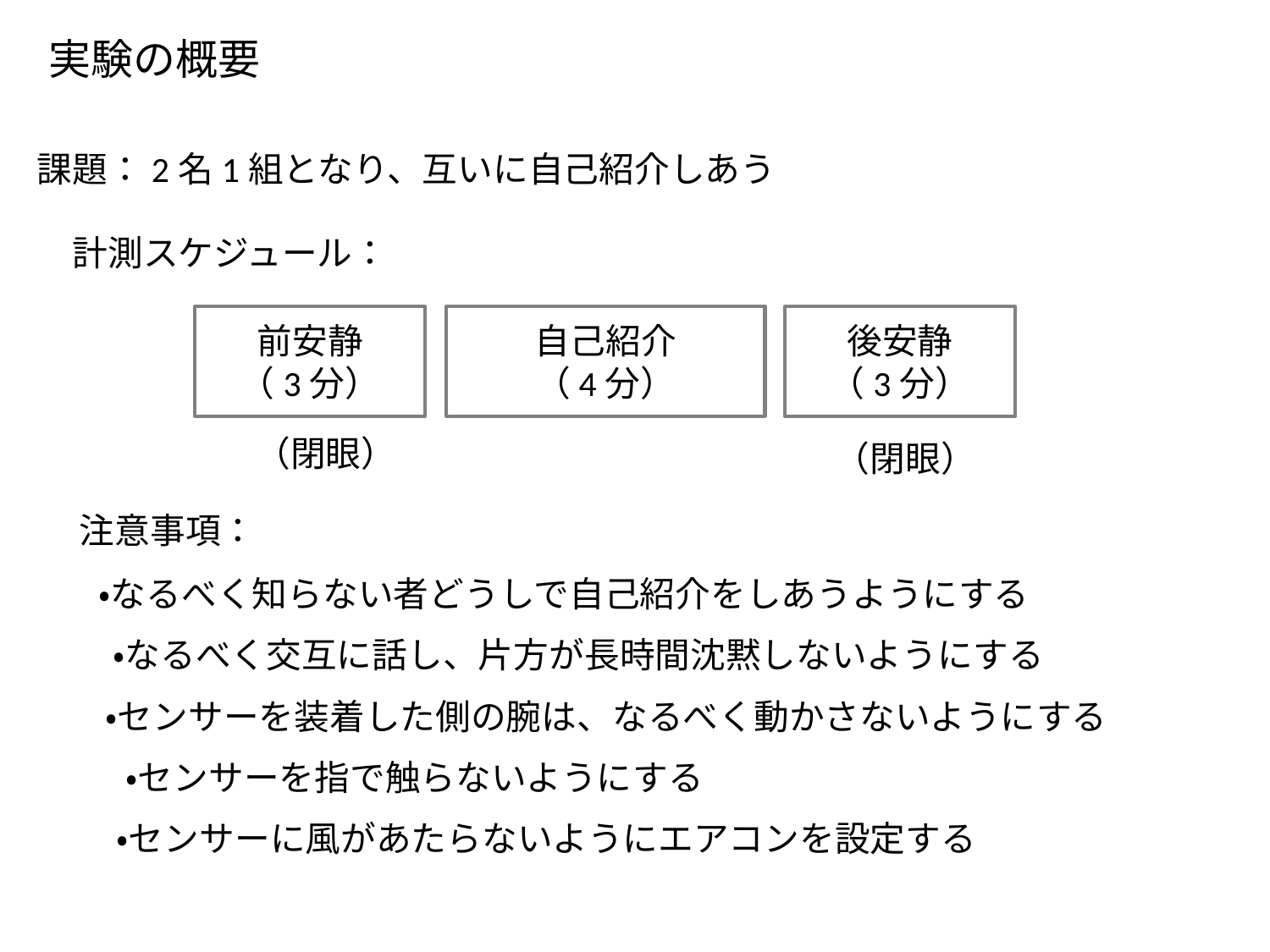

実験の概要
課題：2名1組となり、互いに自己紹介しあう
計測スケジュール：
前安静
（3分）
自己紹介
（4分）
後安静
（3分）
（閉眼）
（閉眼）
注意事項：
・なるべく知らない者どうしで自己紹介をしあうようにする
・なるべく交互に話し、片方が長時間沈黙しないようにする
・センサーを装着した側の腕は、なるべく動かさないようにする
・センサーを指で触らないようにする
・センサーに風があたらないようにエアコンを設定する